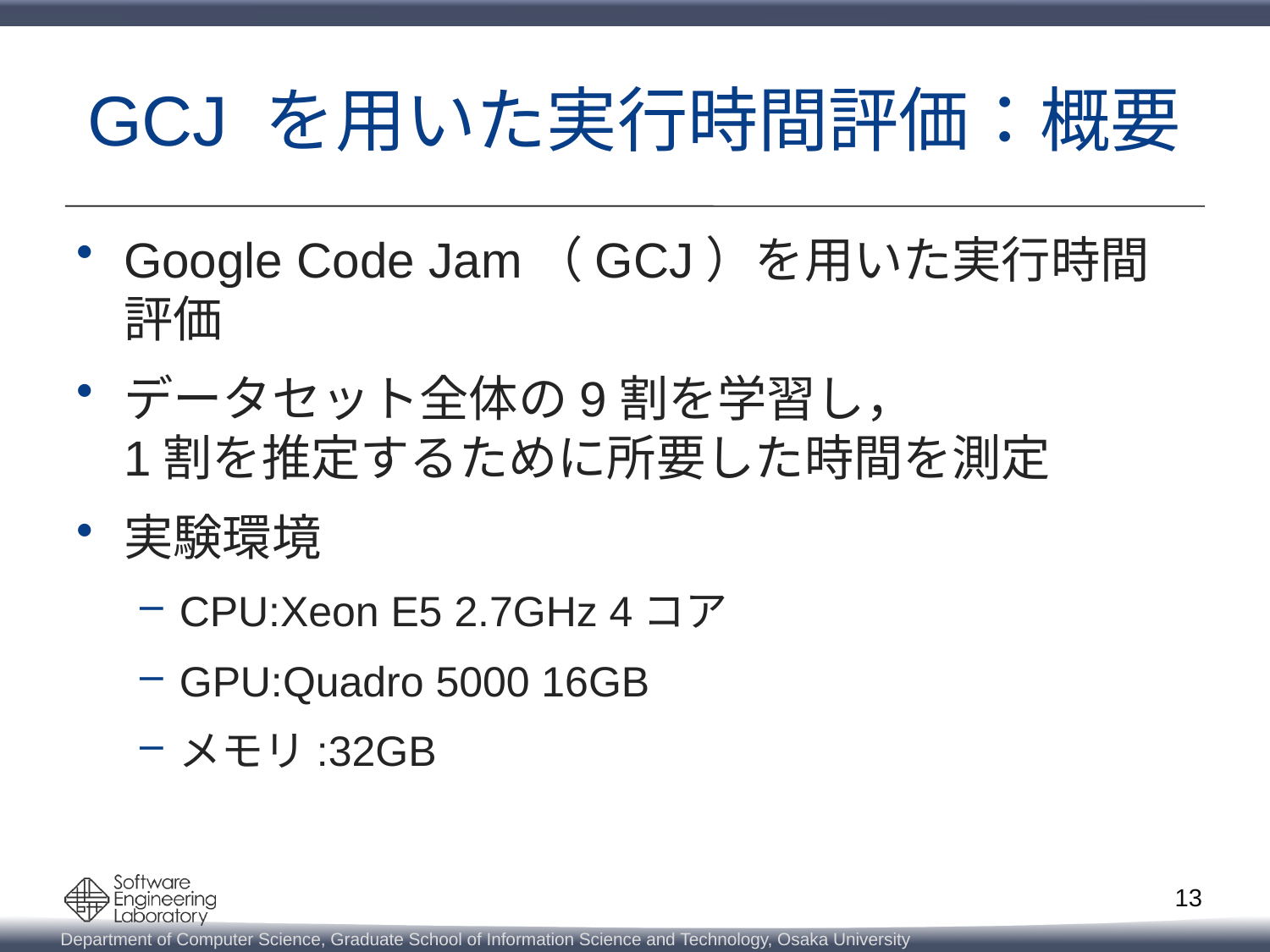

# GCJ を用いた実行時間評価：概要
Google Code Jam（GCJ）を用いた実行時間評価
データセット全体の9割を学習し，
1割を推定するために所要した時間を測定
実験環境
CPU:Xeon E5 2.7GHz 4コア
GPU:Quadro 5000 16GB
メモリ:32GB
13